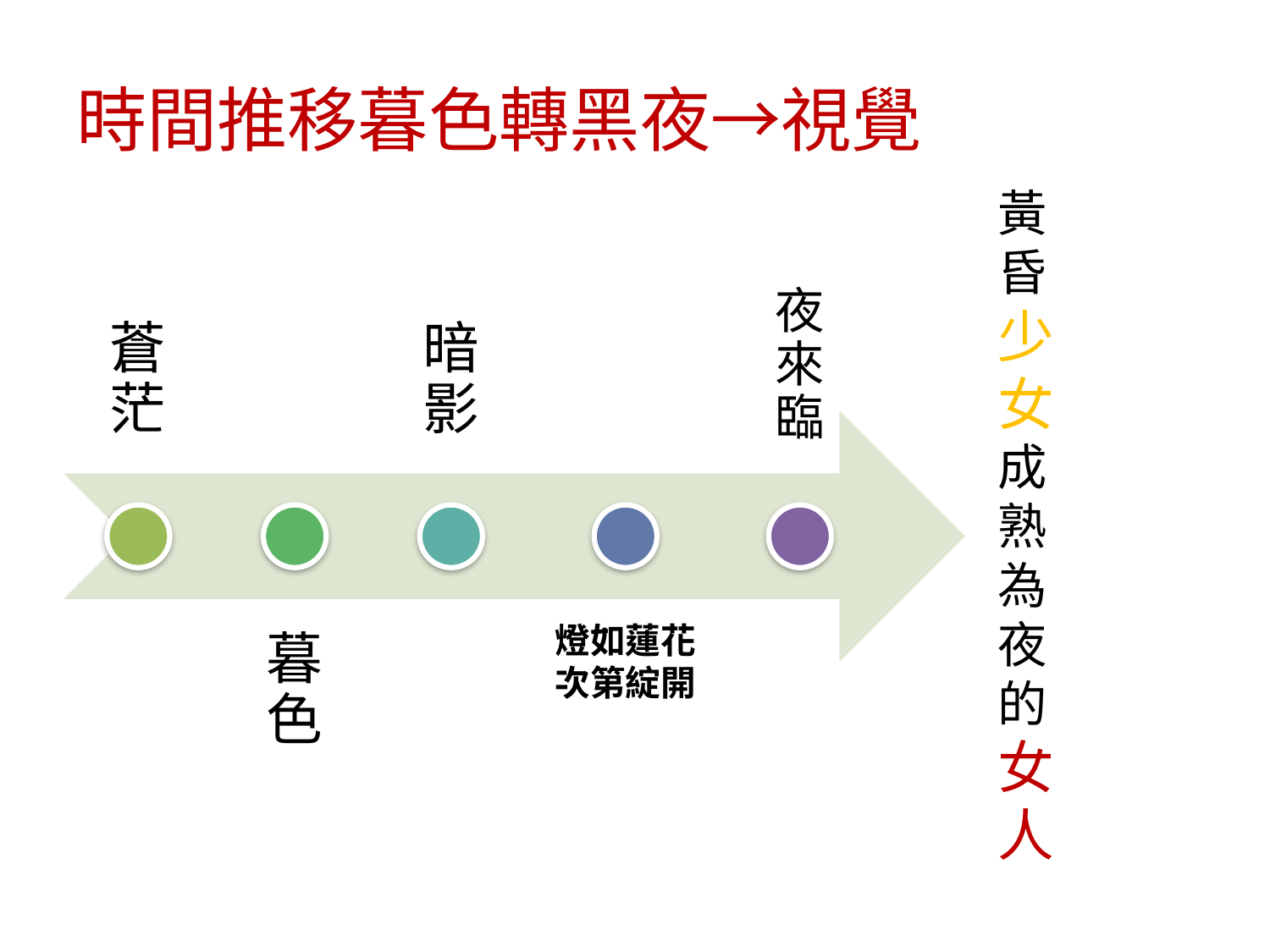

# 時間推移暮色轉黑夜→視覺
黃
昏
少
女
成
熟
為
夜
的
女
人

蒼茫
暮色
暗影
燈如蓮花次第綻開
夜來臨